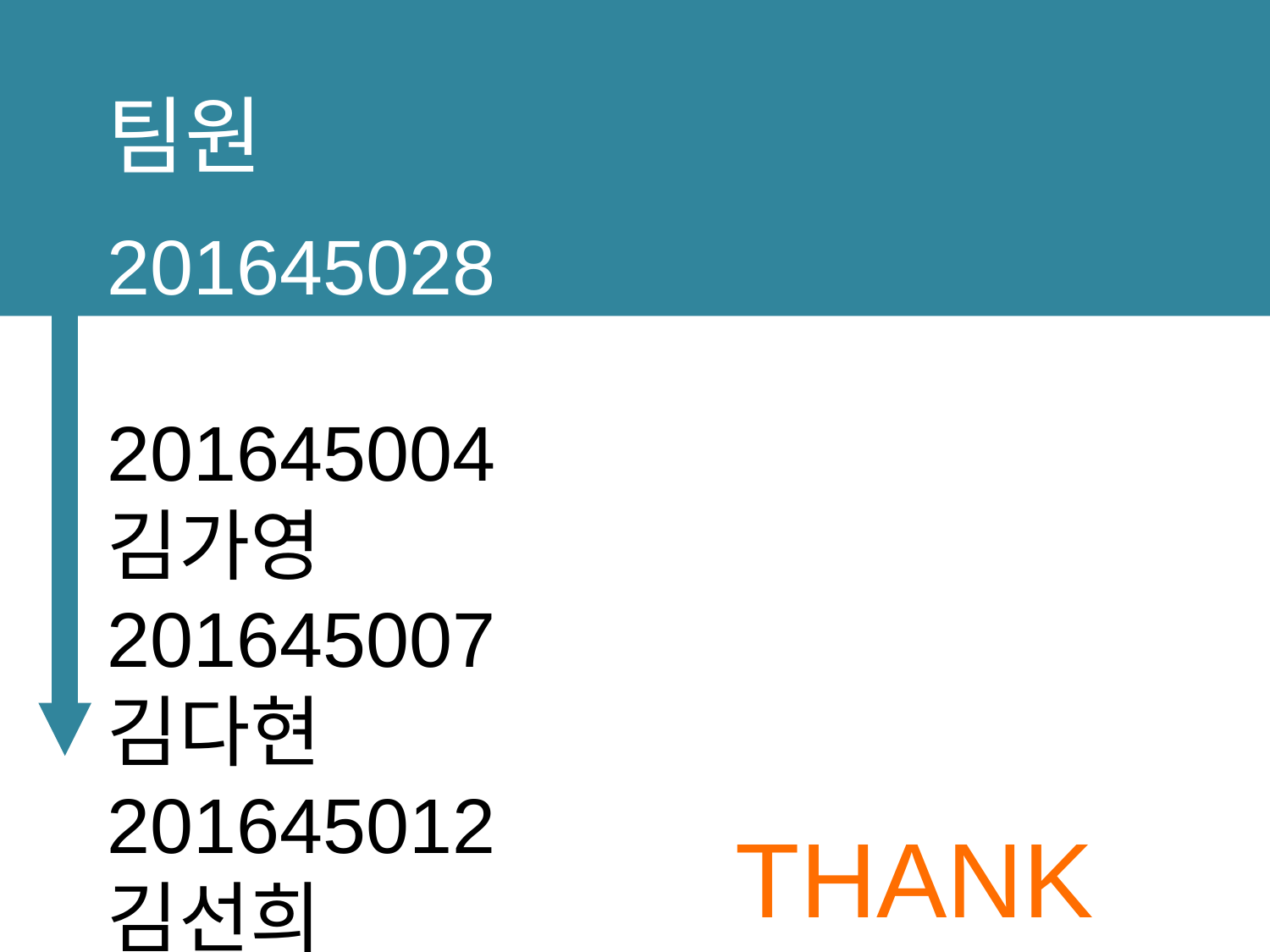

팀원

201645028 송하영
201645004 김가영
201645007 김다현
201645012 김선희
201645024 백원희
201645047 이영경

THANK YOU.